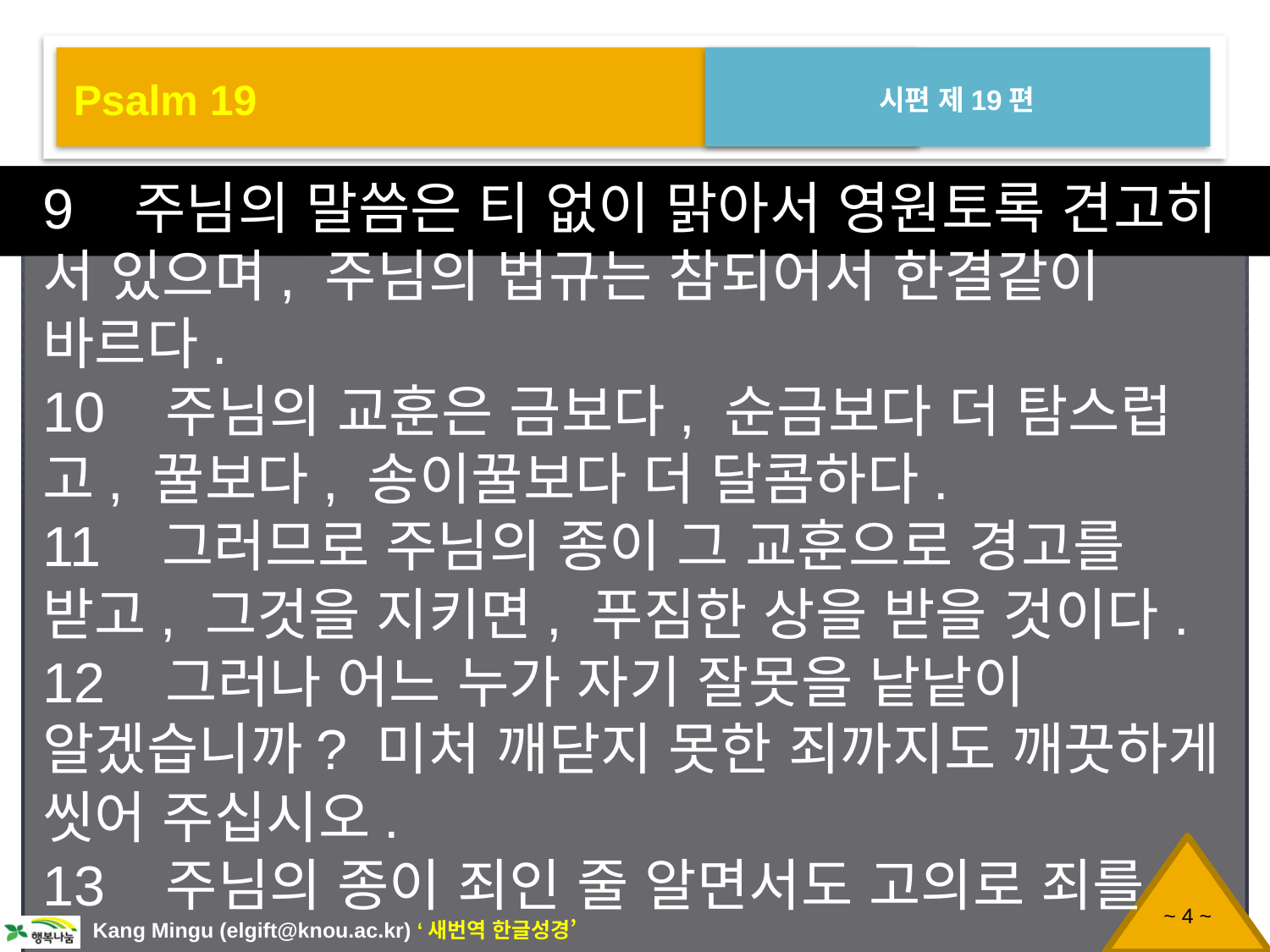

Psalm 19
시편 제19편
9   주님의 말씀은 티 없이 맑아서 영원토록 견고히 서 있으며, 주님의 법규는 참되어서 한결같이 바르다.
10   주님의 교훈은 금보다, 순금보다 더 탐스럽고, 꿀보다, 송이꿀보다 더 달콤하다.
11   그러므로 주님의 종이 그 교훈으로 경고를 받고, 그것을 지키면, 푸짐한 상을 받을 것이다.
12   그러나 어느 누가 자기 잘못을 낱낱이 알겠습니까? 미처 깨닫지 못한 죄까지도 깨끗하게 씻어 주십시오.
13   주님의 종이 죄인 줄 알면서도 고의로 죄를